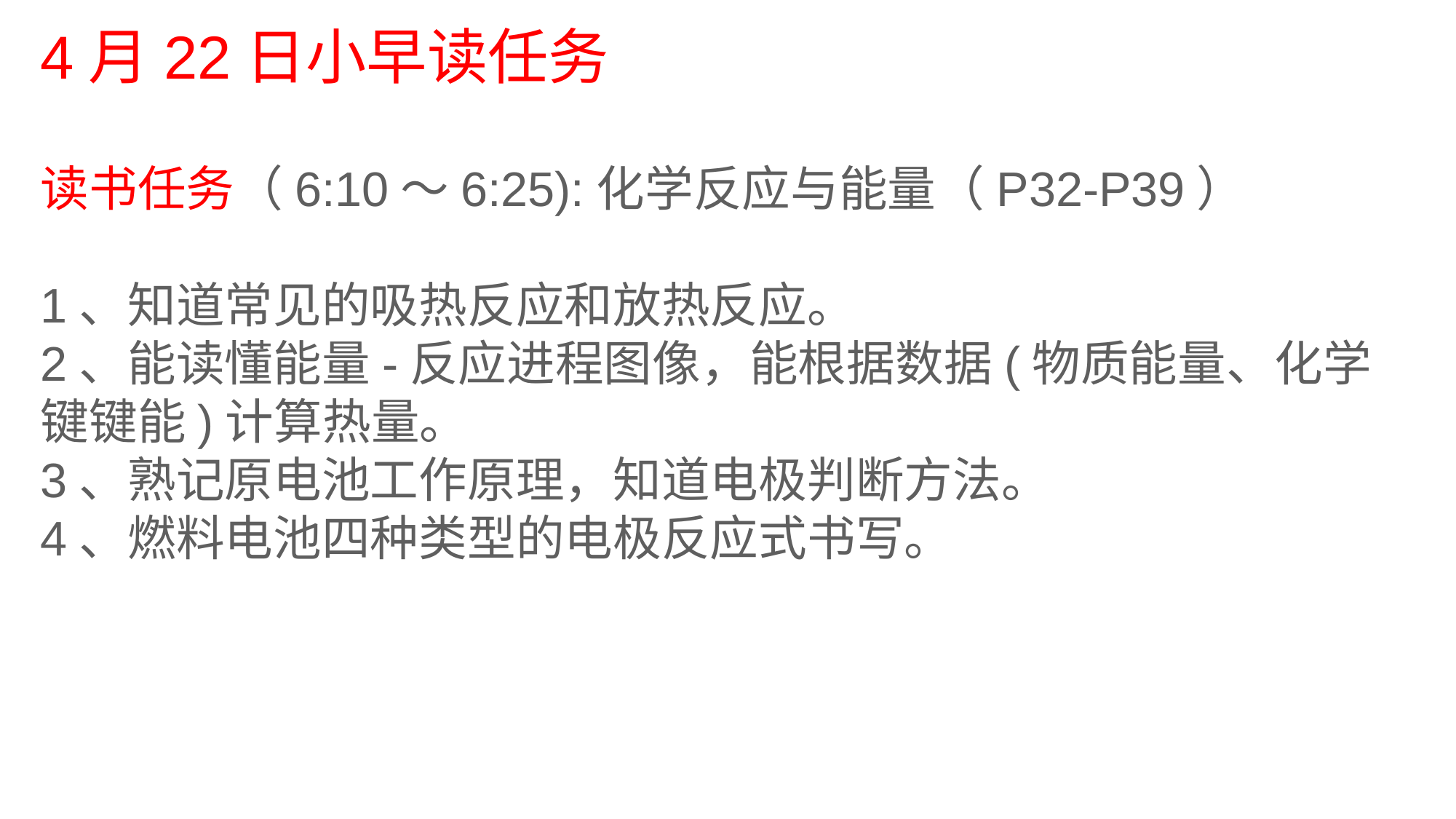

4月22日小早读任务
读书任务（6:10～6:25):化学反应与能量（P32-P39）

1、知道常见的吸热反应和放热反应。
2、能读懂能量-反应进程图像，能根据数据(物质能量、化学键键能)计算热量。
3、熟记原电池工作原理，知道电极判断方法。
4、燃料电池四种类型的电极反应式书写。